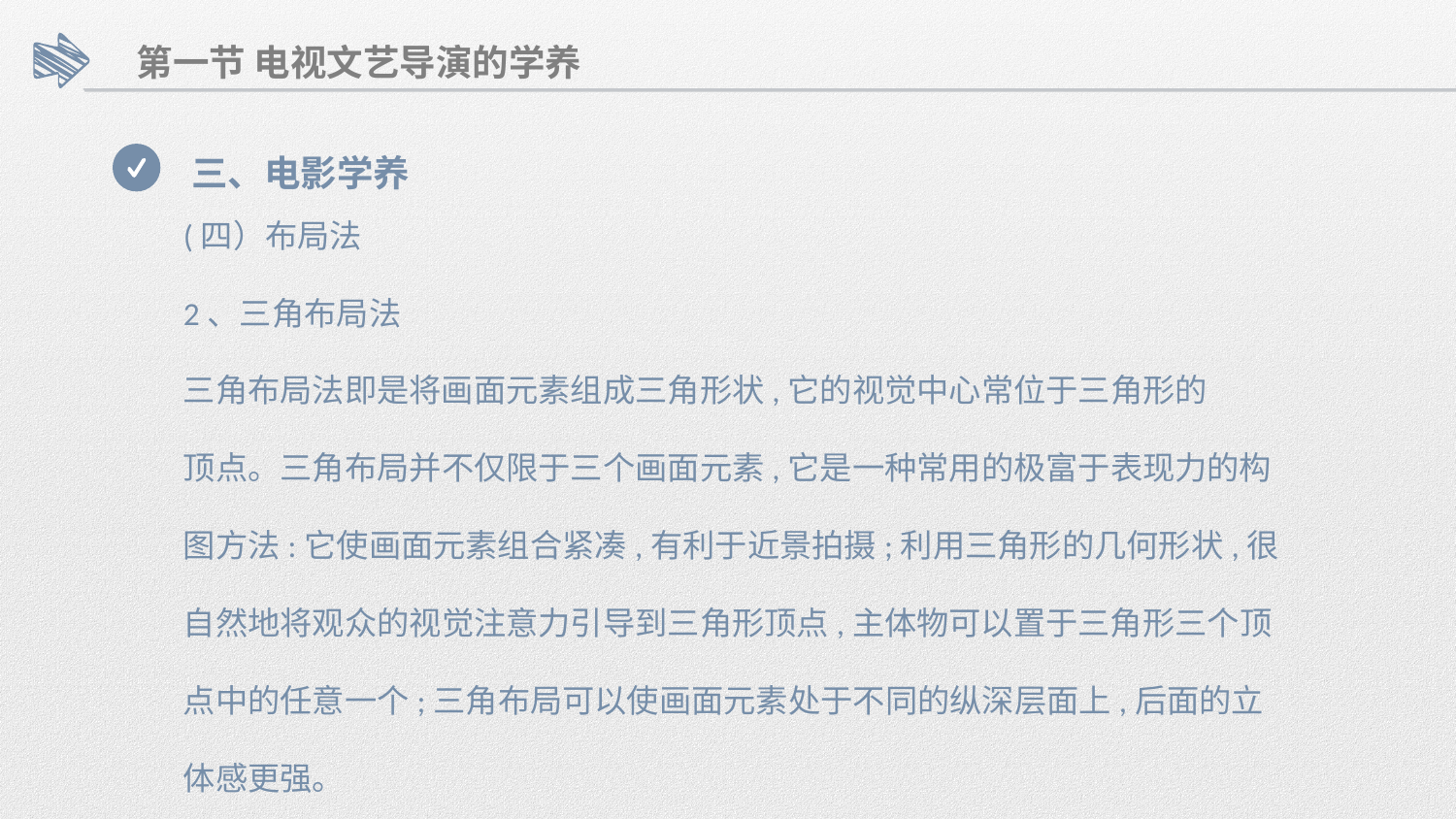

第一节 电视文艺导演的学养
三、电影学养

(四）布局法
2、三角布局法
三角布局法即是将画面元素组成三角形状,它的视觉中心常位于三角形的
顶点。三角布局并不仅限于三个画面元素,它是一种常用的极富于表现力的构
图方法:它使画面元素组合紧凑,有利于近景拍摄;利用三角形的几何形状,很
自然地将观众的视觉注意力引导到三角形顶点,主体物可以置于三角形三个顶
点中的任意一个;三角布局可以使画面元素处于不同的纵深层面上,后面的立
体感更强。